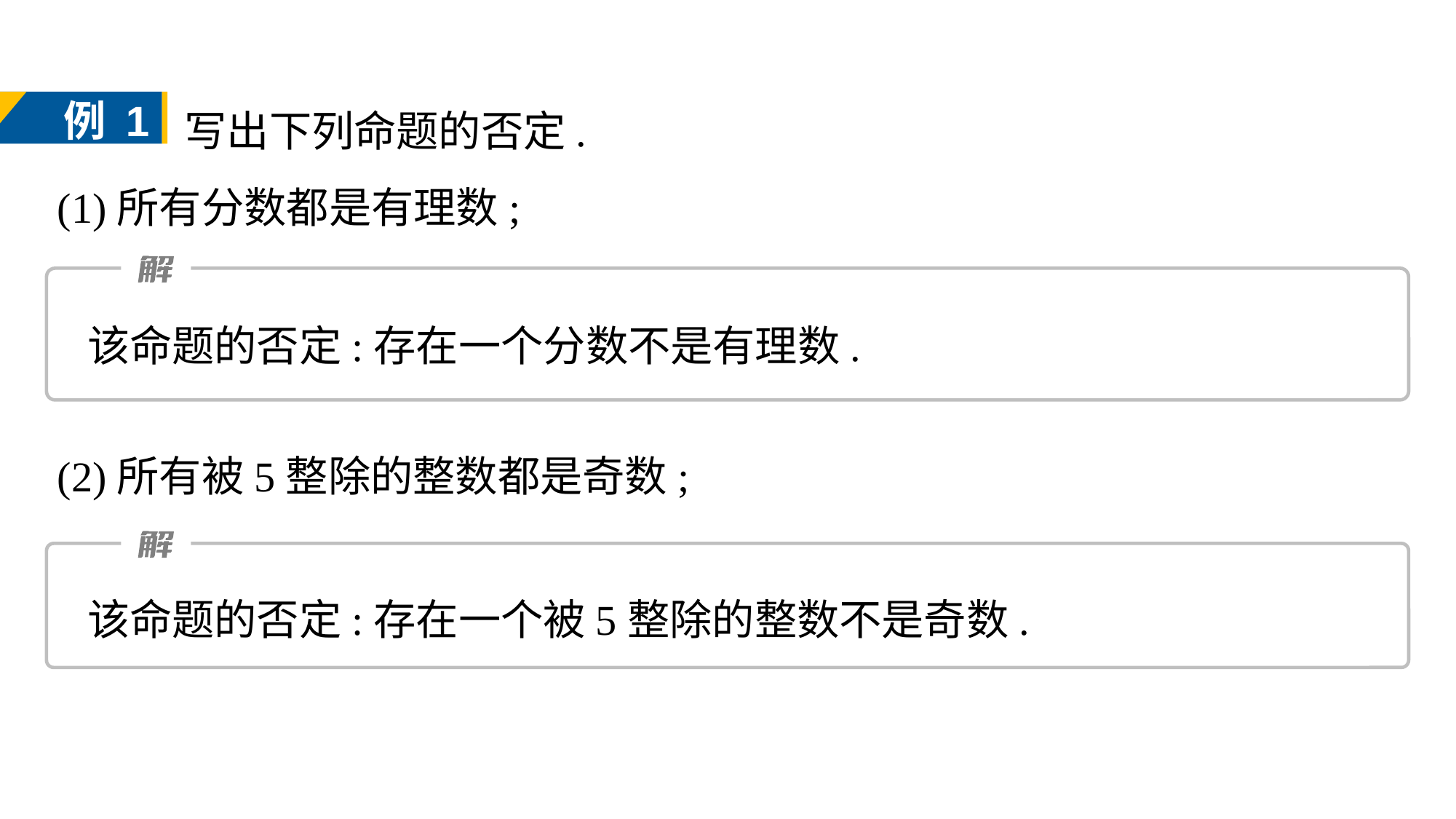

写出下列命题的否定.
(1)所有分数都是有理数;
例 1

该命题的否定:存在一个分数不是有理数.
(2)所有被5整除的整数都是奇数;

该命题的否定:存在一个被5整除的整数不是奇数.